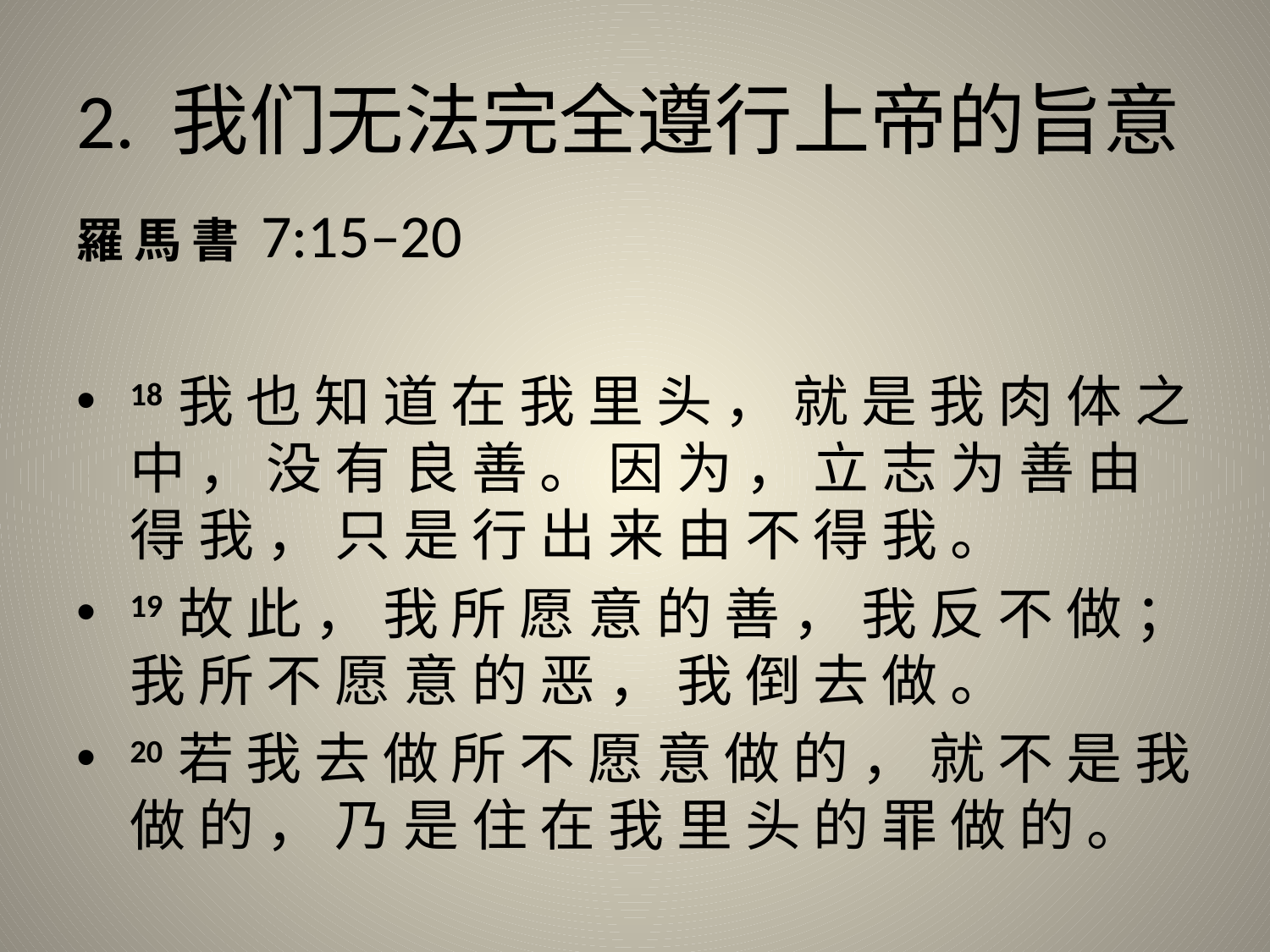

# 2. 我们无法完全遵行上帝的旨意
羅 馬 書 7:15–20

18 我 也 知 道 在 我 里 头 ， 就 是 我 肉 体 之 中 ， 没 有 良 善 。 因 为 ， 立 志 为 善 由 得 我 ， 只 是 行 出 来 由 不 得 我 。
19 故 此 ， 我 所 愿 意 的 善 ， 我 反 不 做 ； 我 所 不 愿 意 的 恶 ， 我 倒 去 做 。
20 若 我 去 做 所 不 愿 意 做 的 ， 就 不 是 我 做 的 ， 乃 是 住 在 我 里 头 的 罪 做 的 。